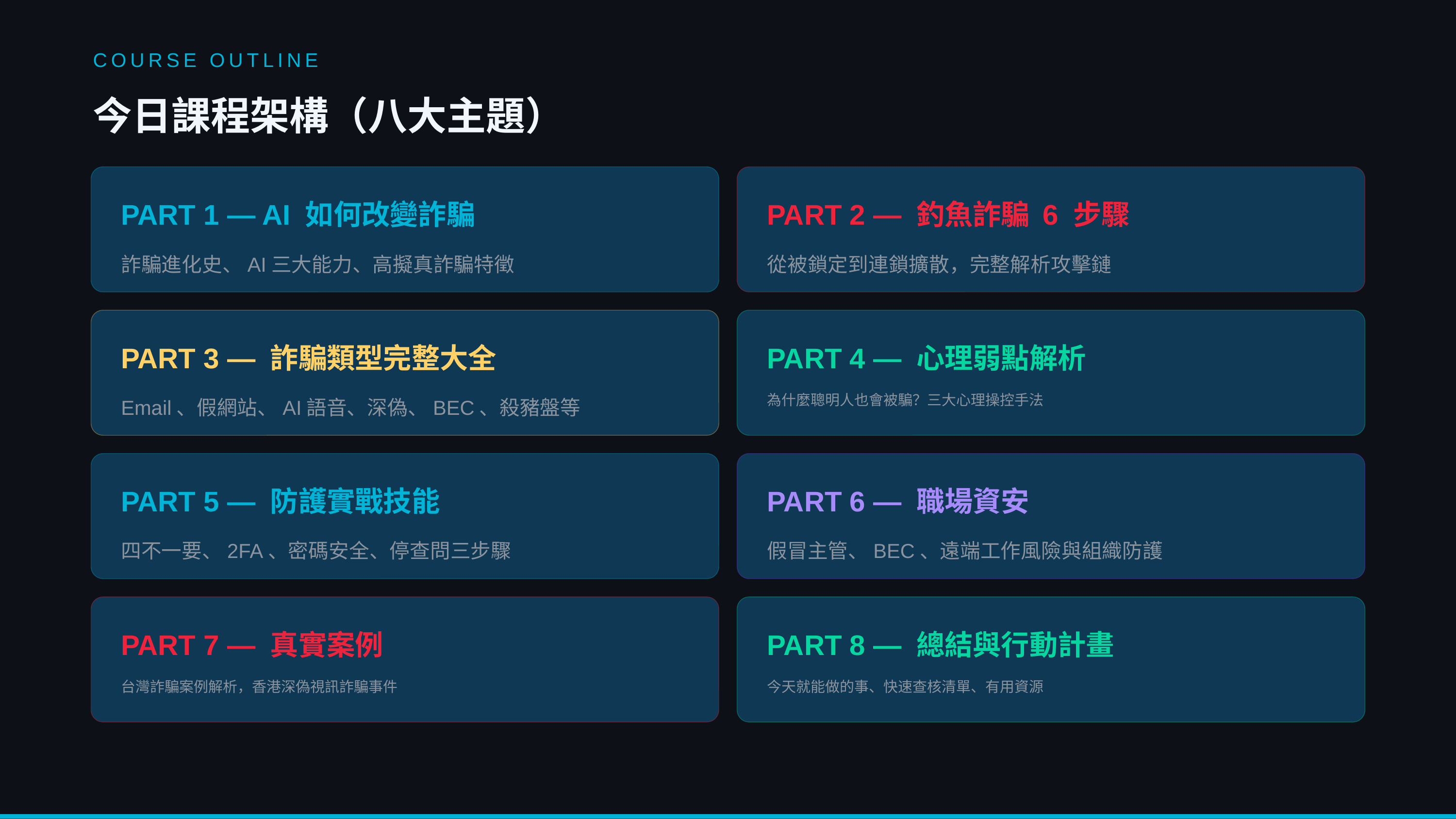

COURSE OUTLINE
今日課程架構（八大主題）

PART 1 — AI 如何改變詐騙
PART 2 — 釣魚詐騙 6 步驟
詐騙進化史、AI三大能力、高擬真詐騙特徵
從被鎖定到連鎖擴散，完整解析攻擊鏈

PART 3 — 詐騙類型完整大全
PART 4 — 心理弱點解析
Email、假網站、AI語音、深偽、BEC、殺豬盤等
為什麼聰明人也會被騙？三大心理操控手法

PART 5 — 防護實戰技能
PART 6 — 職場資安
四不一要、2FA、密碼安全、停查問三步驟
假冒主管、BEC、遠端工作風險與組織防護

PART 7 — 真實案例
PART 8 — 總結與行動計畫
台灣詐騙案例解析，香港深偽視訊詐騙事件
今天就能做的事、快速查核清單、有用資源